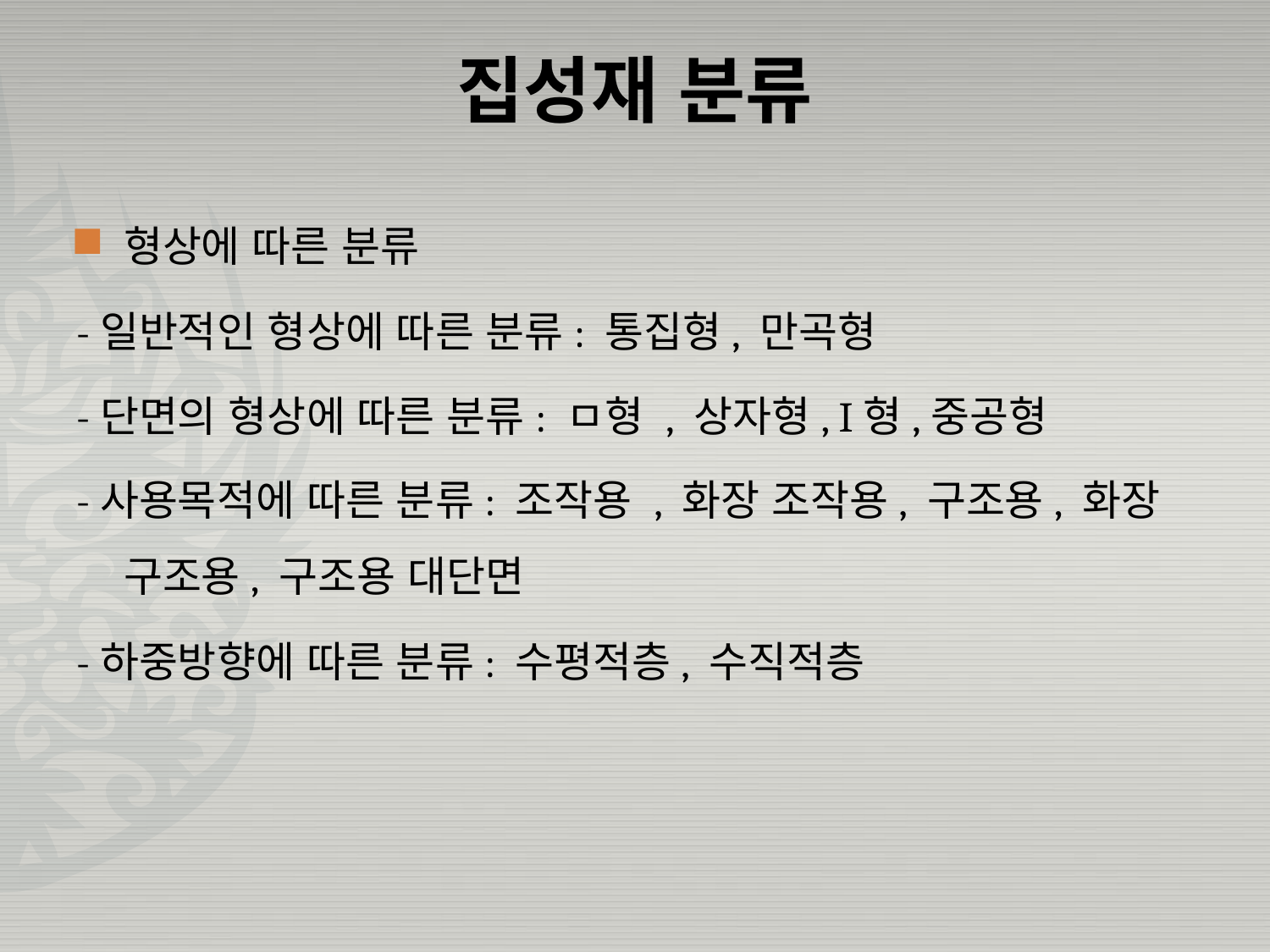

# 집성재 분류
형상에 따른 분류
-일반적인 형상에 따른 분류: 통집형, 만곡형
-단면의 형상에 따른 분류: ㅁ형 , 상자형, I형,중공형
-사용목적에 따른 분류: 조작용 , 화장 조작용, 구조용, 화장 구조용, 구조용 대단면
-하중방향에 따른 분류: 수평적층, 수직적층